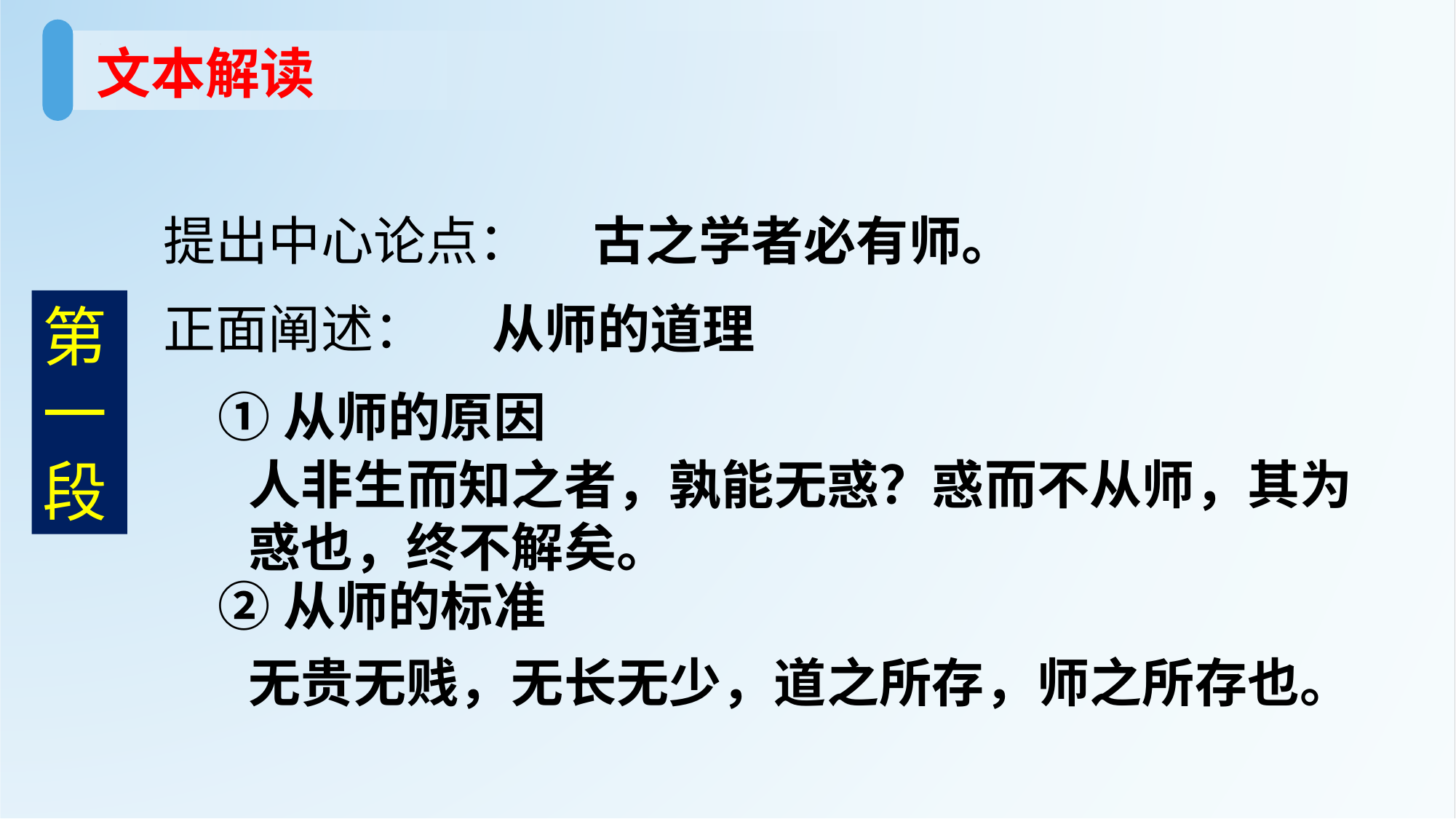

文本解读
提出中心论点：
古之学者必有师。
正面阐述：
从师的道理
第一段
①从师的原因
②从师的标准
人非生而知之者，孰能无惑？惑而不从师，其为惑也，终不解矣。
无贵无贱，无长无少，道之所存，师之所存也。